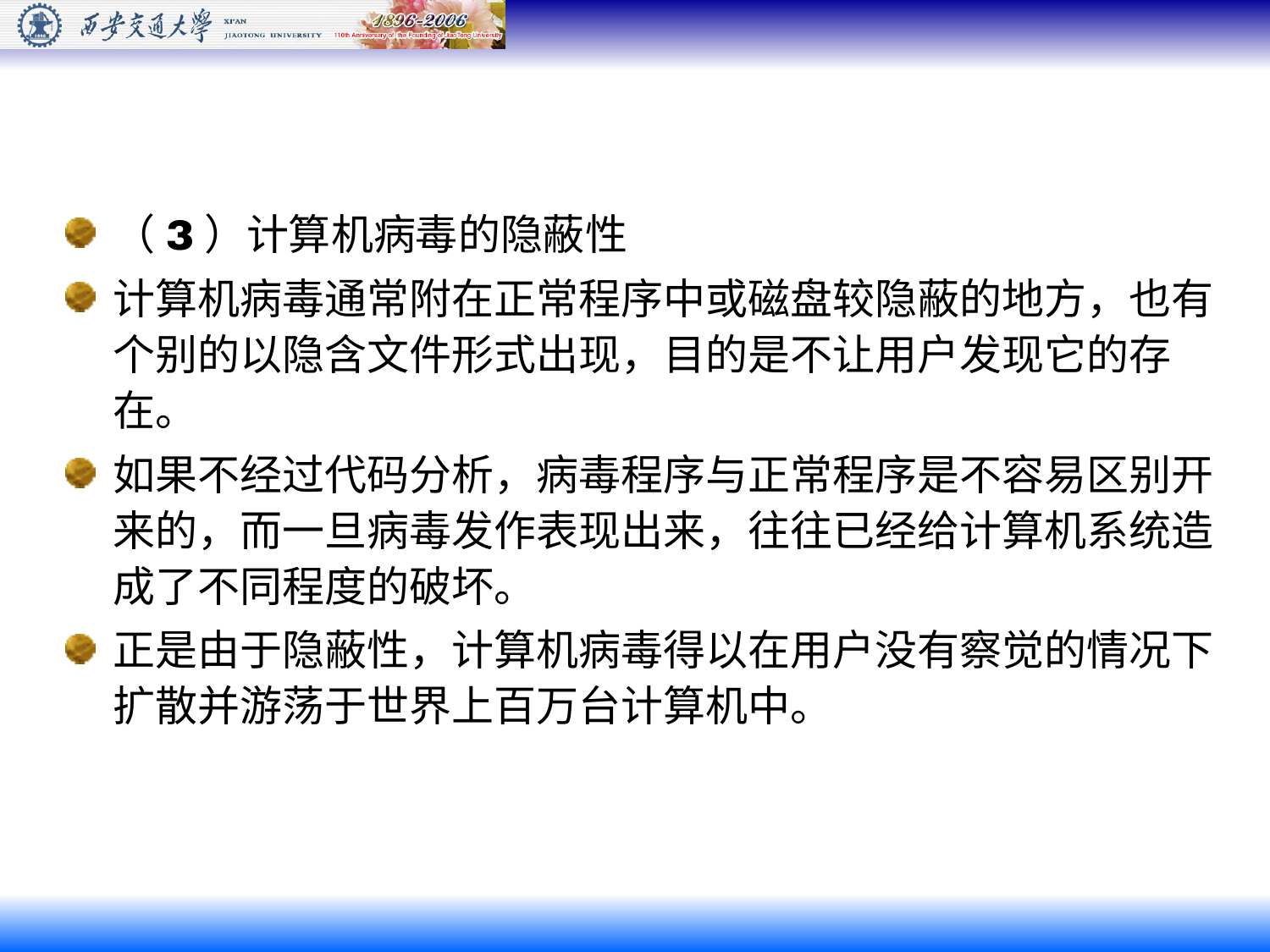

#
（3）计算机病毒的隐蔽性
计算机病毒通常附在正常程序中或磁盘较隐蔽的地方，也有个别的以隐含文件形式出现，目的是不让用户发现它的存在。
如果不经过代码分析，病毒程序与正常程序是不容易区别开来的，而一旦病毒发作表现出来，往往已经给计算机系统造成了不同程度的破坏。
正是由于隐蔽性，计算机病毒得以在用户没有察觉的情况下扩散并游荡于世界上百万台计算机中。

24